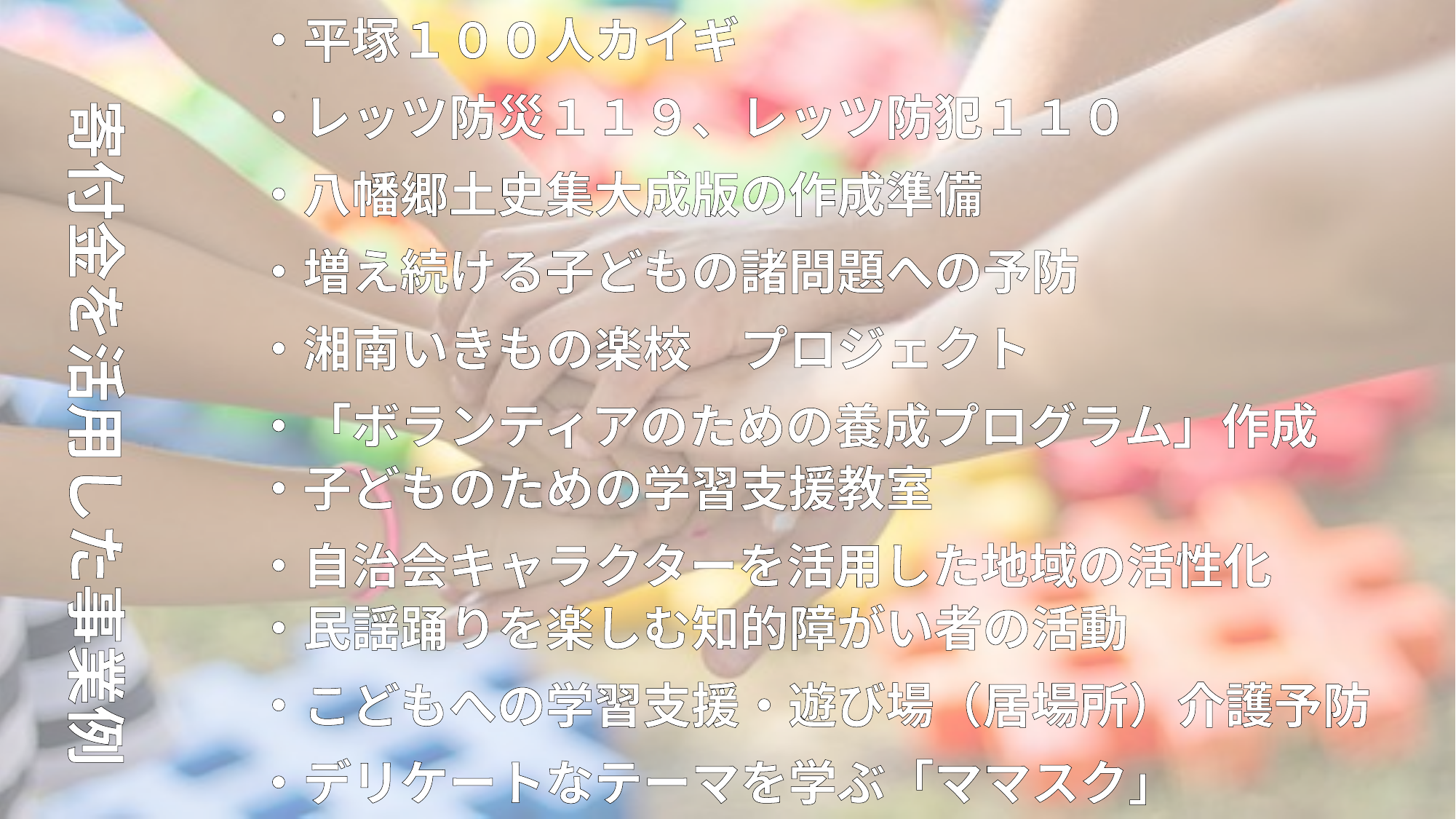

・七夕飾りと竹燈籠つくりで地域おこし
・リトミックによる子どもの発達支援
・平塚１００人カイギ
・レッツ防災１１９、レッツ防犯１１０
寄付金を活用した事業例
・八幡郷土史集大成版の作成準備
・増え続ける子どもの諸問題への予防
・湘南いきもの楽校　プロジェクト
・「ボランティアのための養成プログラム」作成
・子どものための学習支援教室
・自治会キャラクターを活用した地域の活性化
・民謡踊りを楽しむ知的障がい者の活動
・こどもへの学習支援・遊び場（居場所）介護予防
・デリケートなテーマを学ぶ「ママスク」
・吉沢八景活用事業～トンボの里づくり～